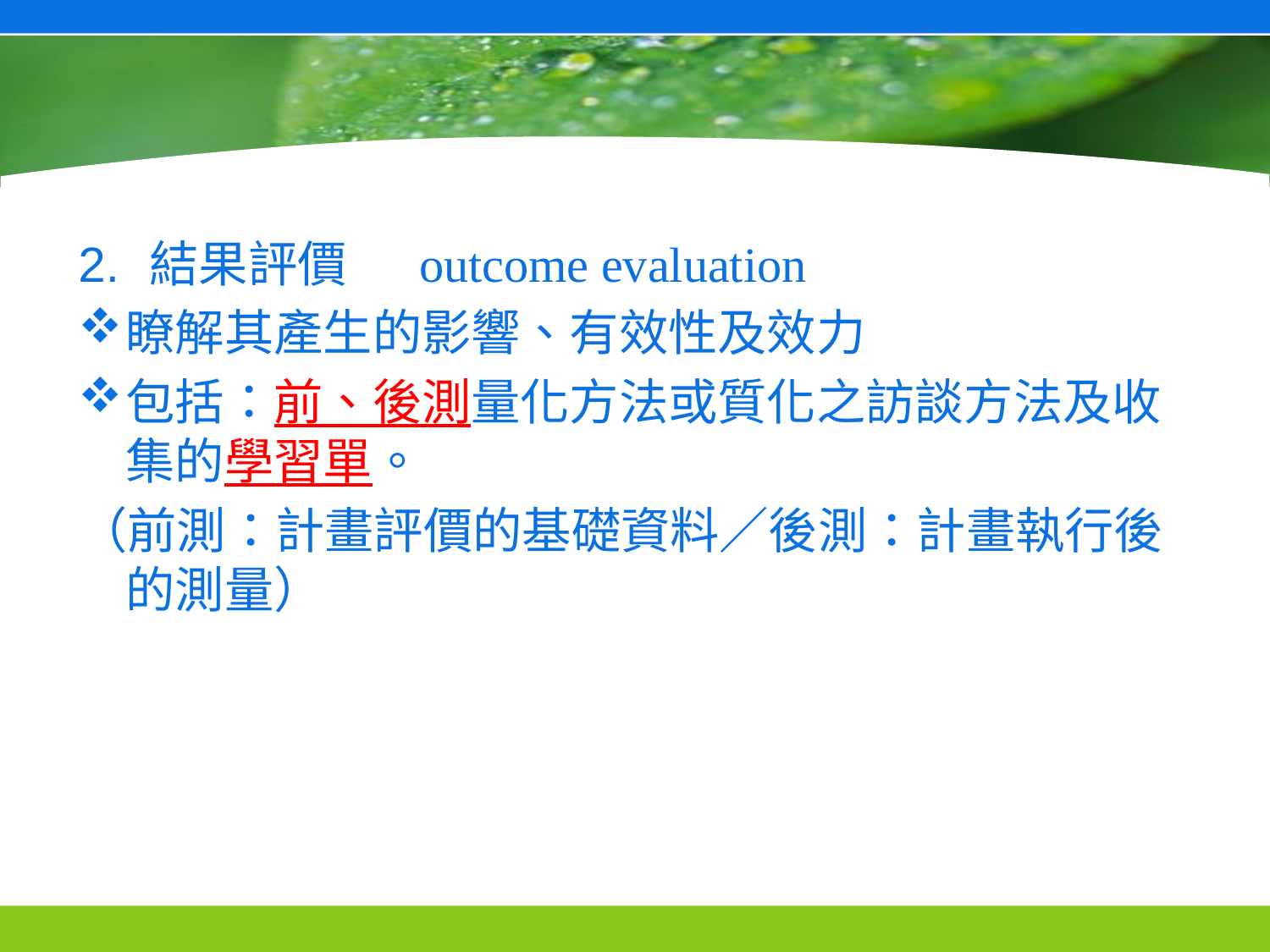

#

結果評價　 outcome evaluation
瞭解其產生的影響、有效性及效力
包括：前、後測量化方法或質化之訪談方法及收集的學習單。
（前測：計畫評價的基礎資料／後測：計畫執行後的測量）